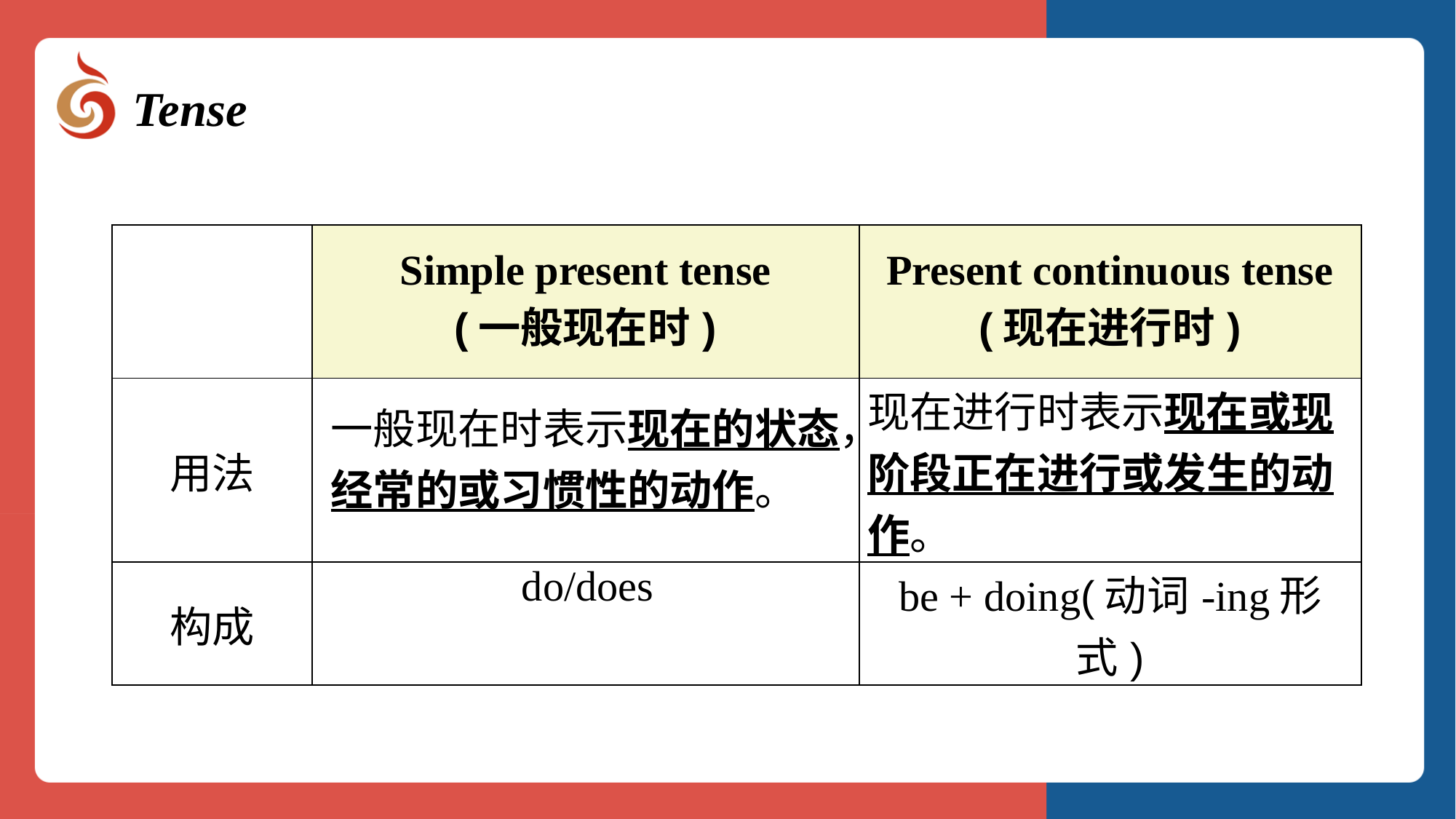

Tense
|  | Simple present tense (一般现在时) | Present continuous tense (现在进行时) |
| --- | --- | --- |
| 用法 |  | 现在进行时表示现在或现阶段正在进行或发生的动作。 |
| 构成 |  | be + doing(动词-ing形式) |
一般现在时表示现在的状态，经常的或习惯性的动作。
do/does